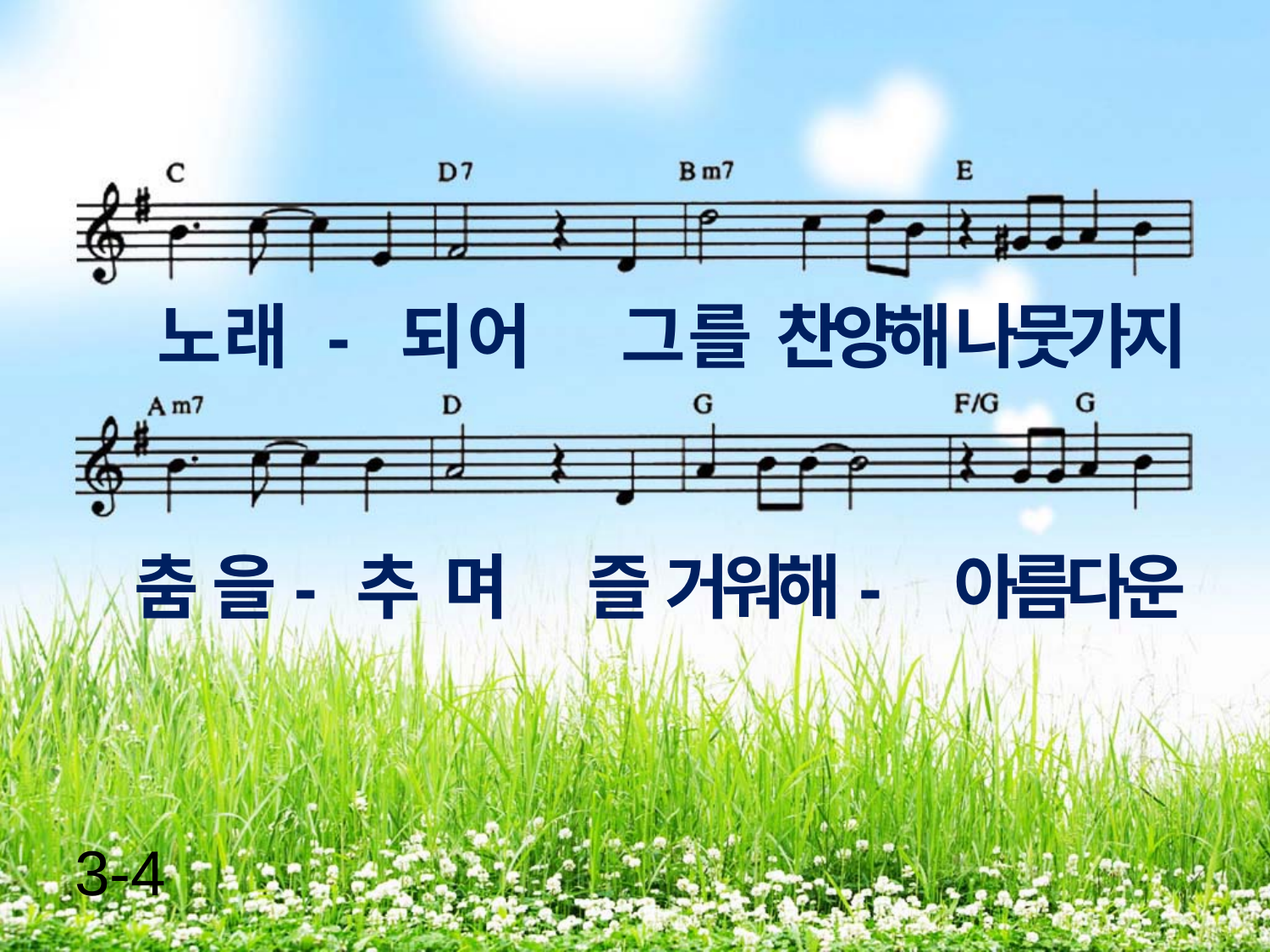

노 래  -   되 어         그 를   찬양해 나뭇가지
춤  을-  추   며        즐  거워해-     아름다운
3-4